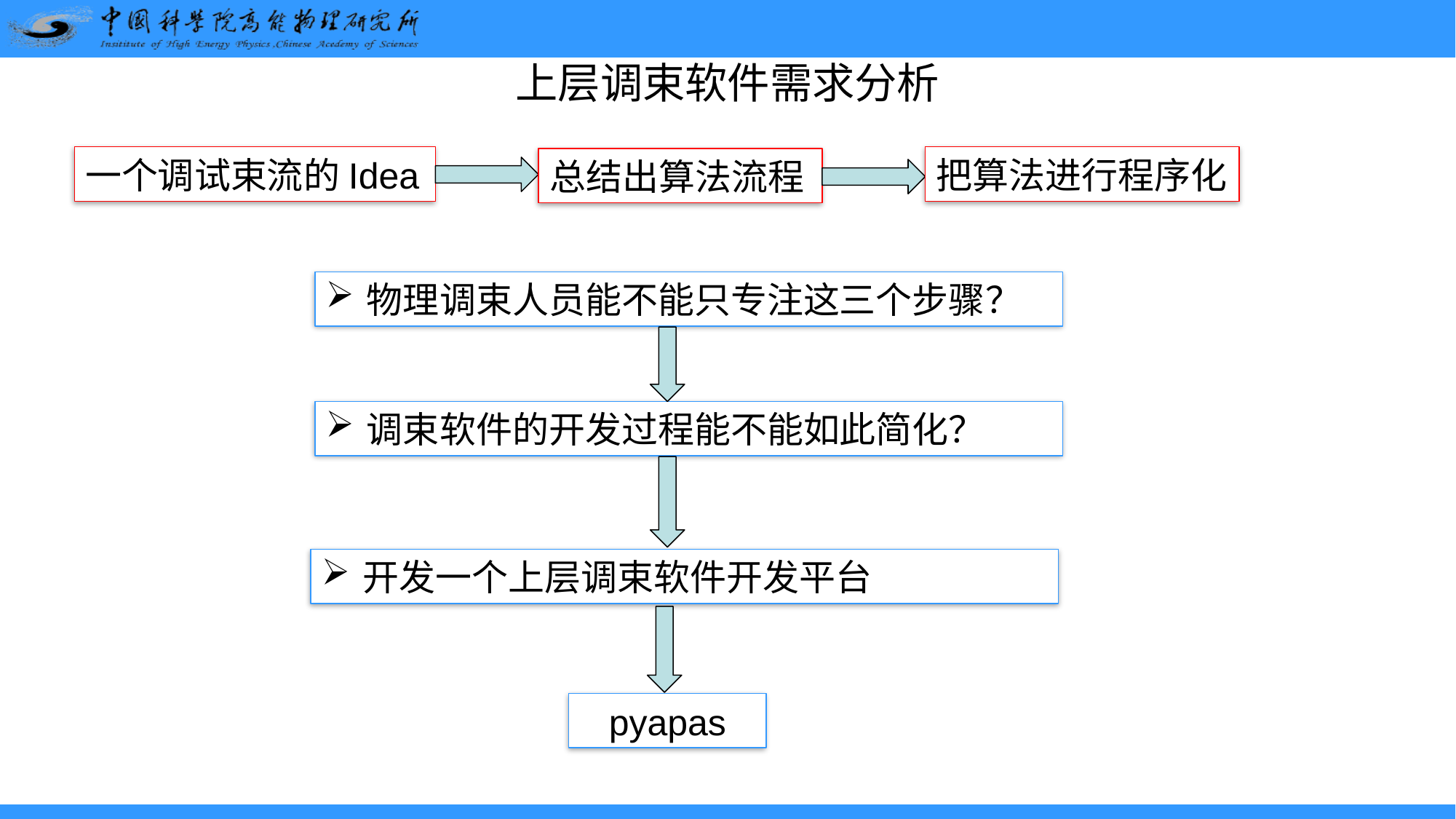

# 上层调束软件需求分析
一个调试束流的Idea
把算法进行程序化
总结出算法流程

物理调束人员能不能只专注这三个步骤？

调束软件的开发过程能不能如此简化？

开发一个上层调束软件开发平台

pyapas